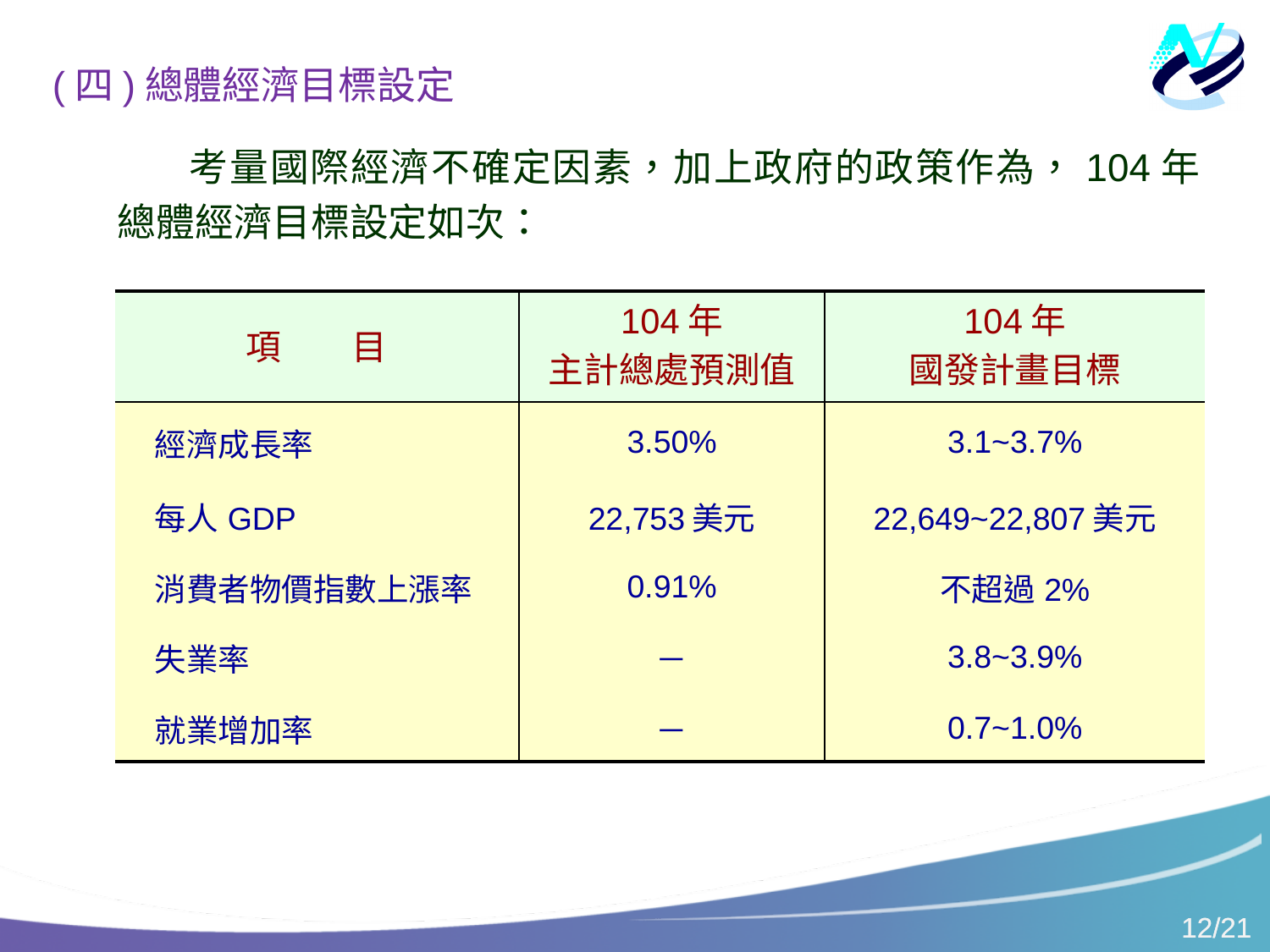

(四)總體經濟目標設定
考量國際經濟不確定因素，加上政府的政策作為，104年總體經濟目標設定如次：
| 項　　目 | 104年 主計總處預測值 | 104年 國發計畫目標 |
| --- | --- | --- |
| 經濟成長率 | 3.50% | 3.1~3.7% |
| 每人GDP | 22,753美元 | 22,649~22,807美元 |
| 消費者物價指數上漲率 | 0.91% | 不超過2% |
| 失業率 | － | 3.8~3.9% |
| 就業增加率 | － | 0.7~1.0% |